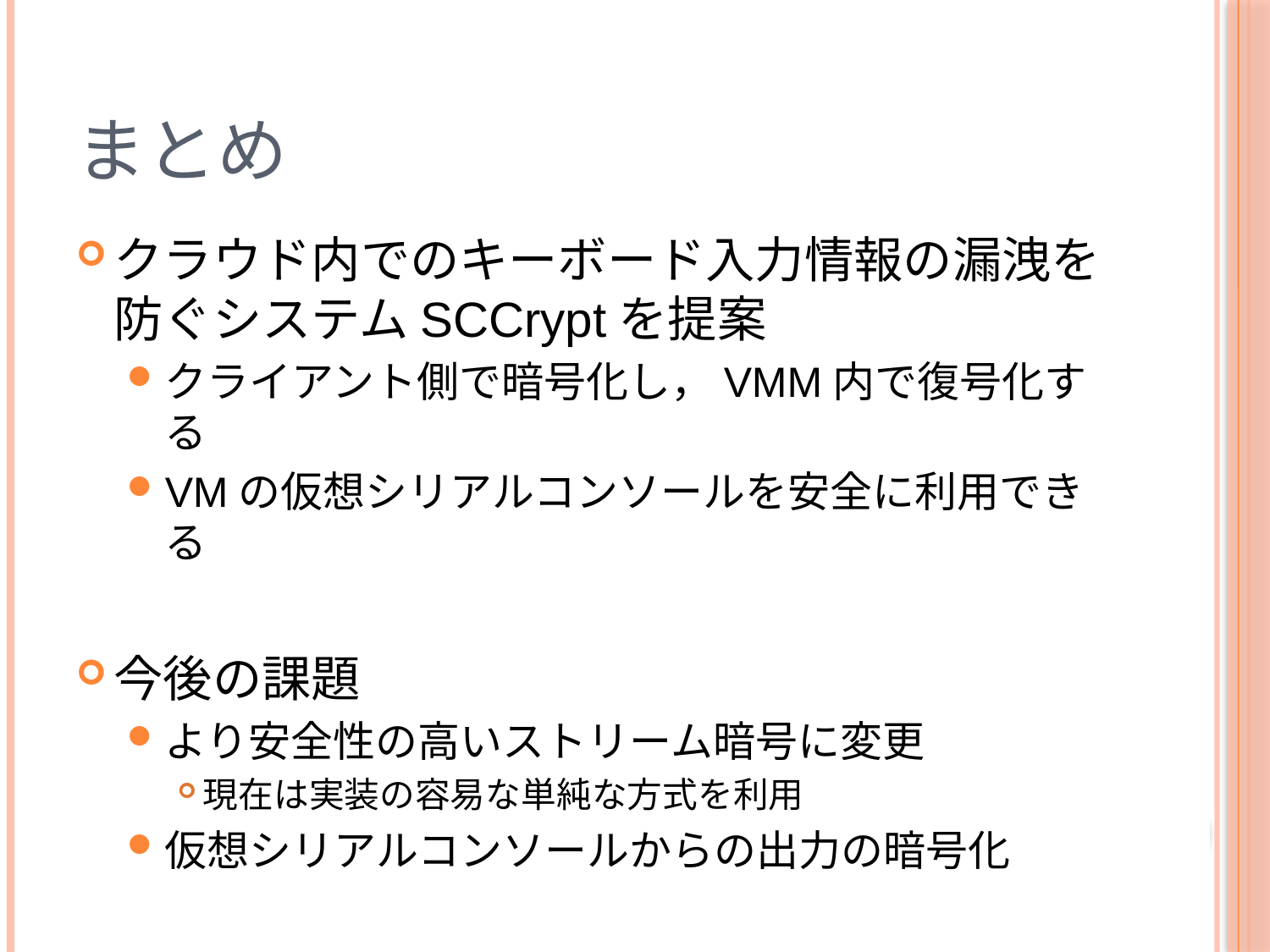

# まとめ
クラウド内でのキーボード入力情報の漏洩を防ぐシステムSCCryptを提案
クライアント側で暗号化し，VMM内で復号化する
VMの仮想シリアルコンソールを安全に利用できる

今後の課題
より安全性の高いストリーム暗号に変更
現在は実装の容易な単純な方式を利用
仮想シリアルコンソールからの出力の暗号化